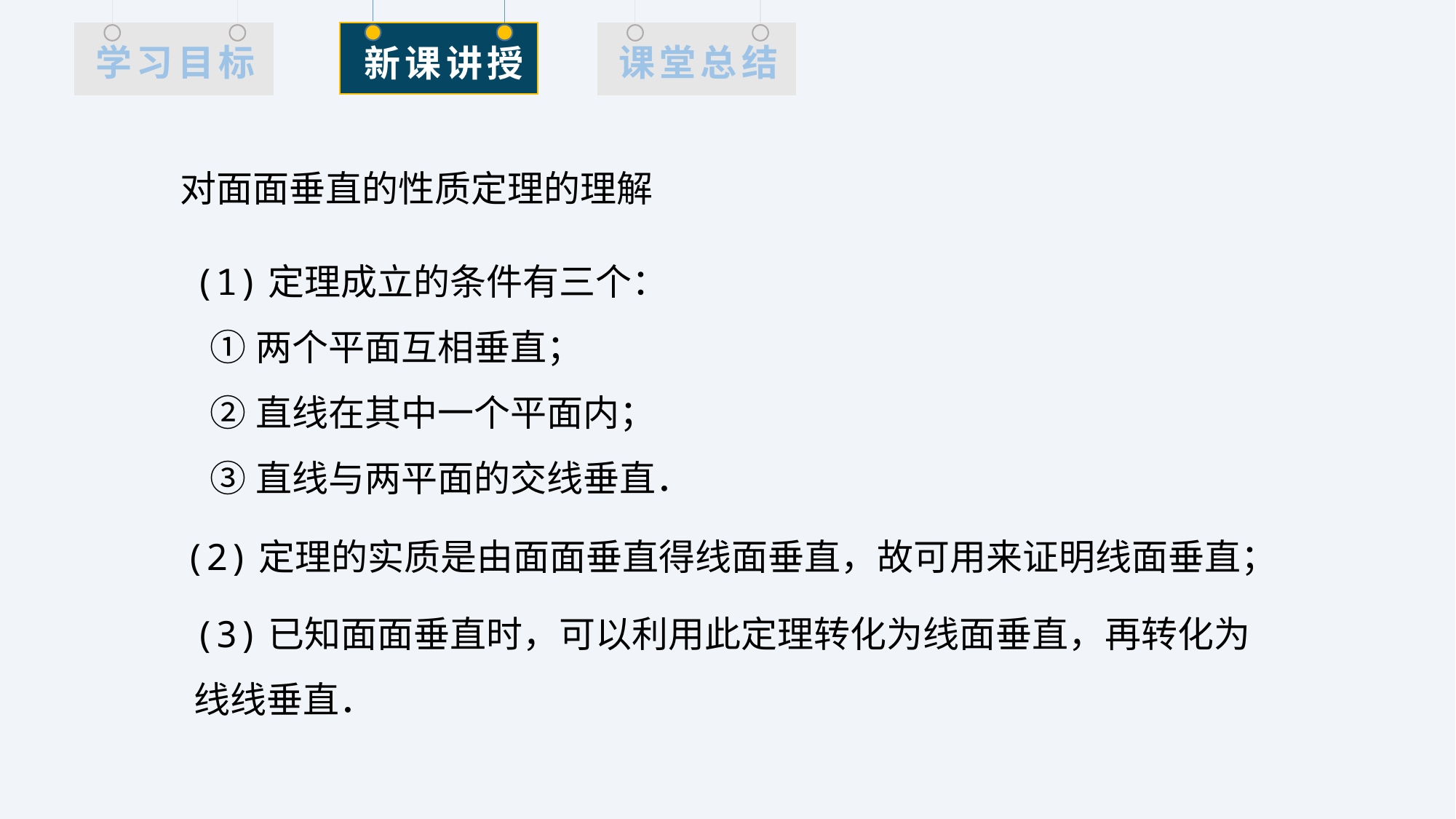

对面面垂直的性质定理的理解
(1)定理成立的条件有三个：
  ①两个平面互相垂直；
  ②直线在其中一个平面内；
  ③直线与两平面的交线垂直．
(2)定理的实质是由面面垂直得线面垂直，故可用来证明线面垂直；
(3)已知面面垂直时，可以利用此定理转化为线面垂直，再转化为线线垂直．